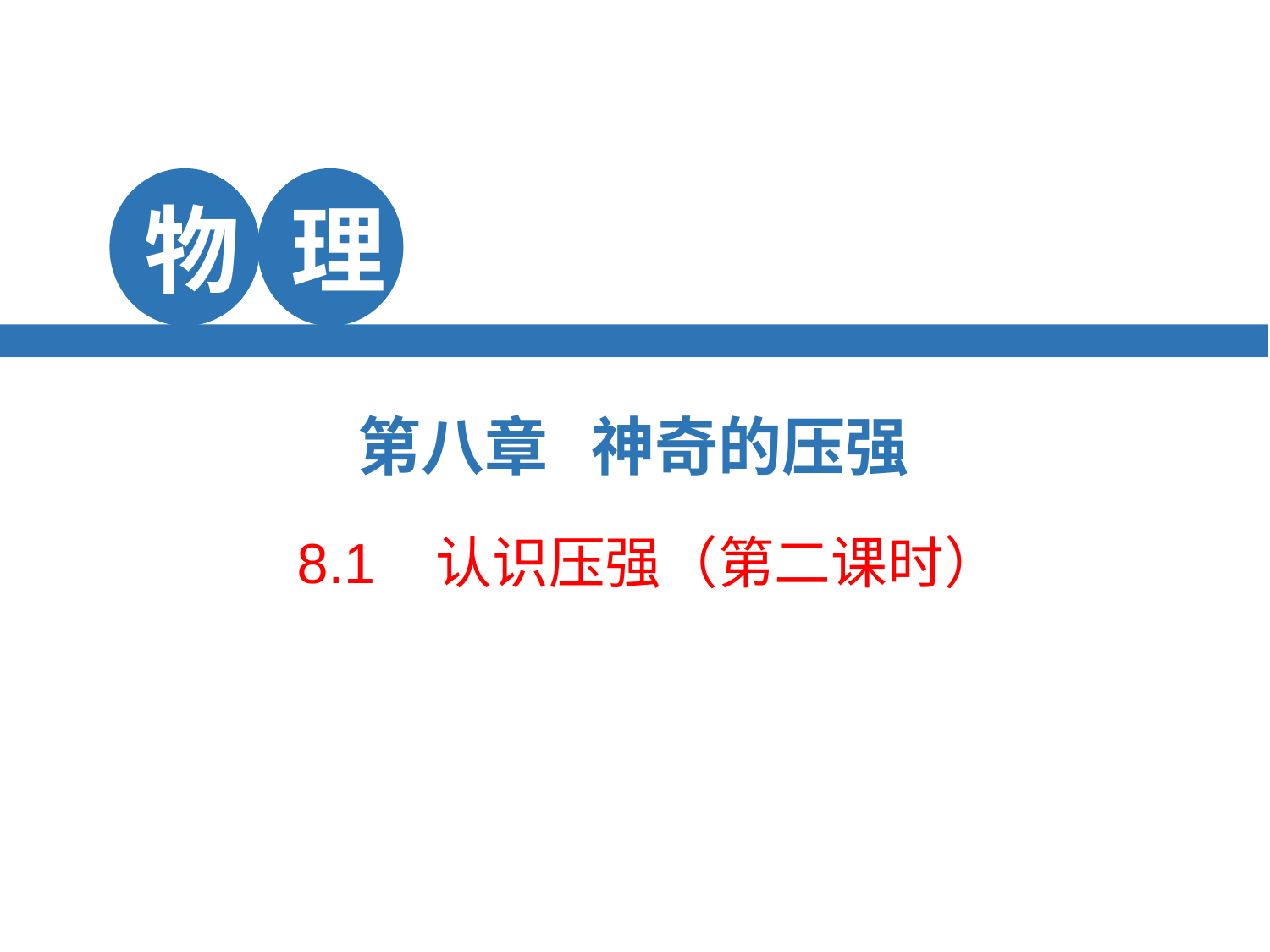

物
理

第八章   神奇的压强
学  视
  8.1   认识压强（第二课时）